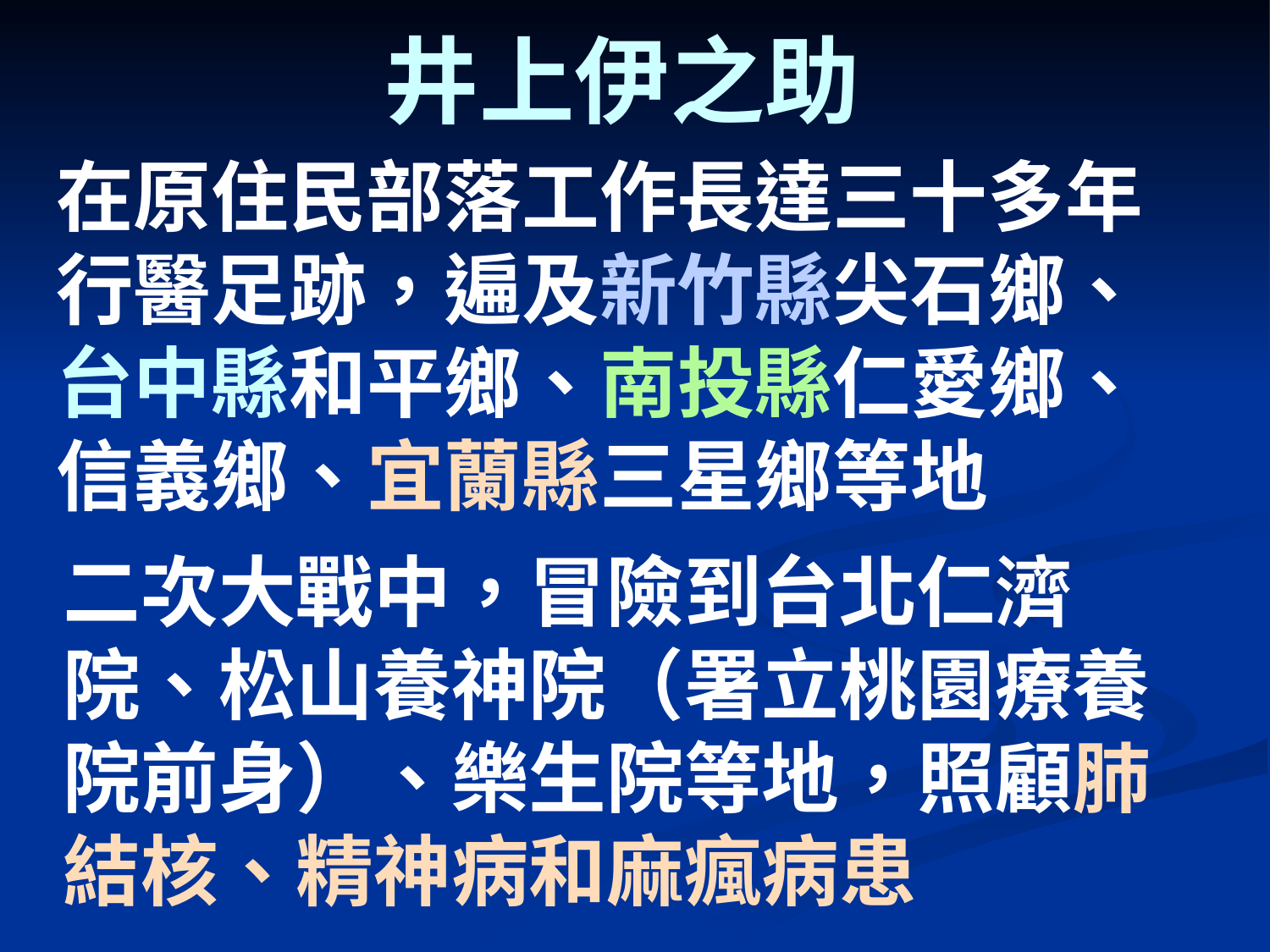

井上伊之助
在原住民部落工作長達三十多年
行醫足跡，遍及新竹縣尖石鄉、
台中縣和平鄉、南投縣仁愛鄉、
信義鄉、宜蘭縣三星鄉等地
二次大戰中，冒險到台北仁濟院、松山養神院（署立桃園療養院前身）、樂生院等地，照顧肺結核、精神病和麻瘋病患